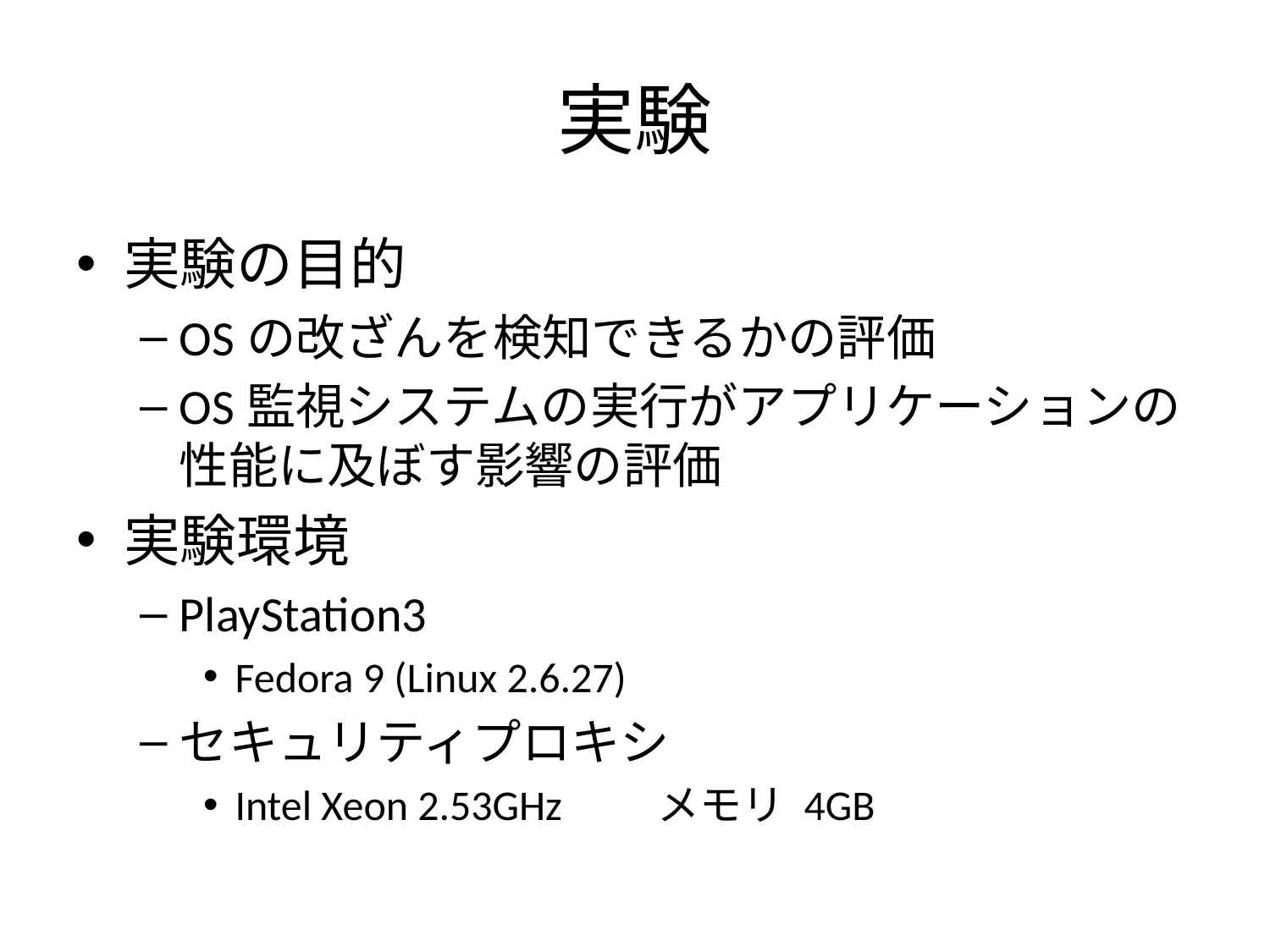

# 実験
実験の目的
OSの改ざんを検知できるかの評価
OS監視システムの実行がアプリケーションの
性能に及ぼす影響の評価
実験環境
PlayStation3
Fedora 9 (Linux 2.6.27)
セキュリティプロキシ
Intel Xeon 2.53GHz　　メモリ 4GB